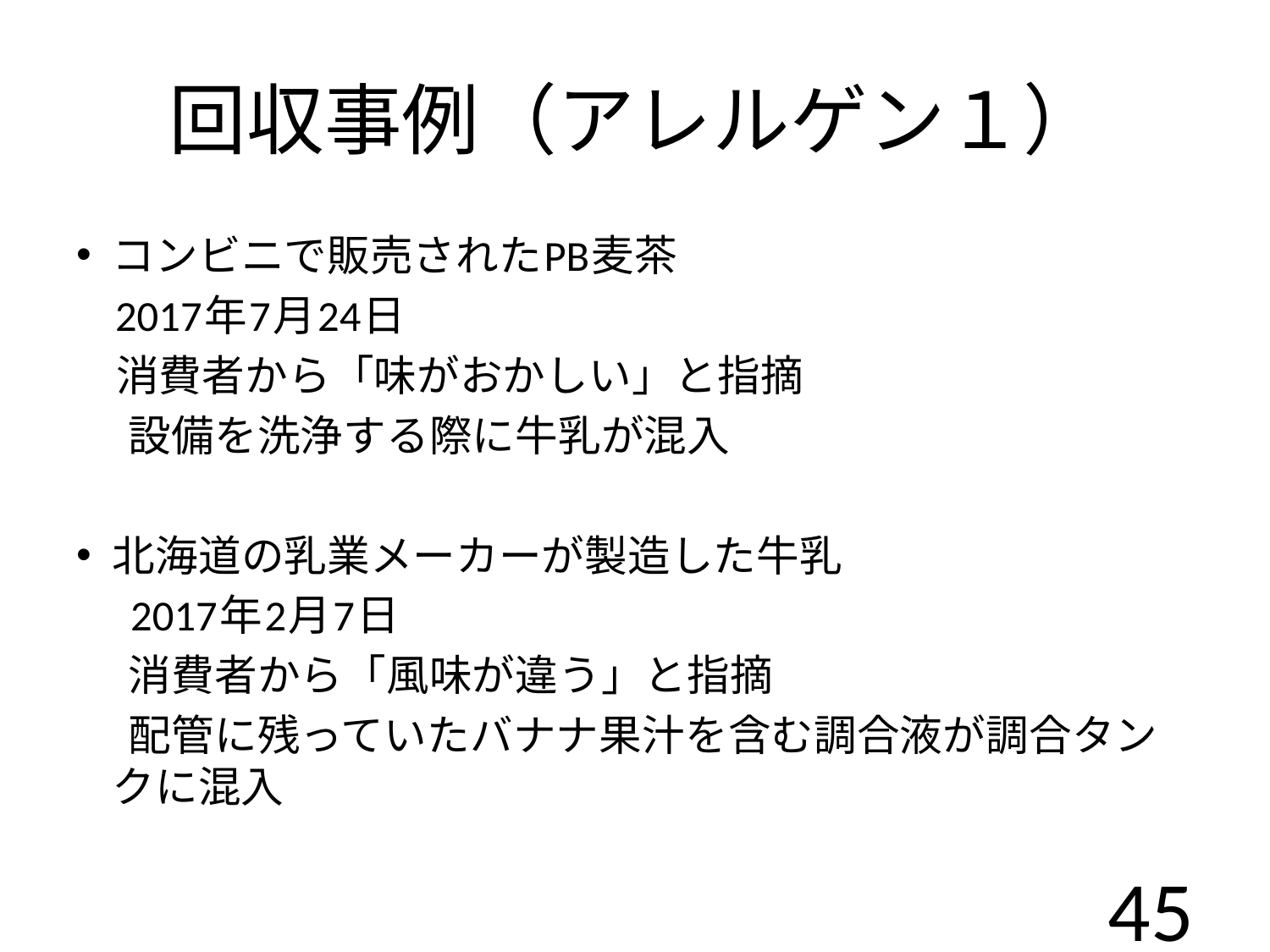

# 回収事例（アレルゲン１）
コンビニで販売されたPB麦茶
    2017年7月24日
    消費者から「味がおかしい」と指摘
　 設備を洗浄する際に牛乳が混入

北海道の乳業メーカーが製造した牛乳
　 2017年2月7日
　 消費者から「風味が違う」と指摘
　 配管に残っていたバナナ果汁を含む調合液が調合タンクに混入

45